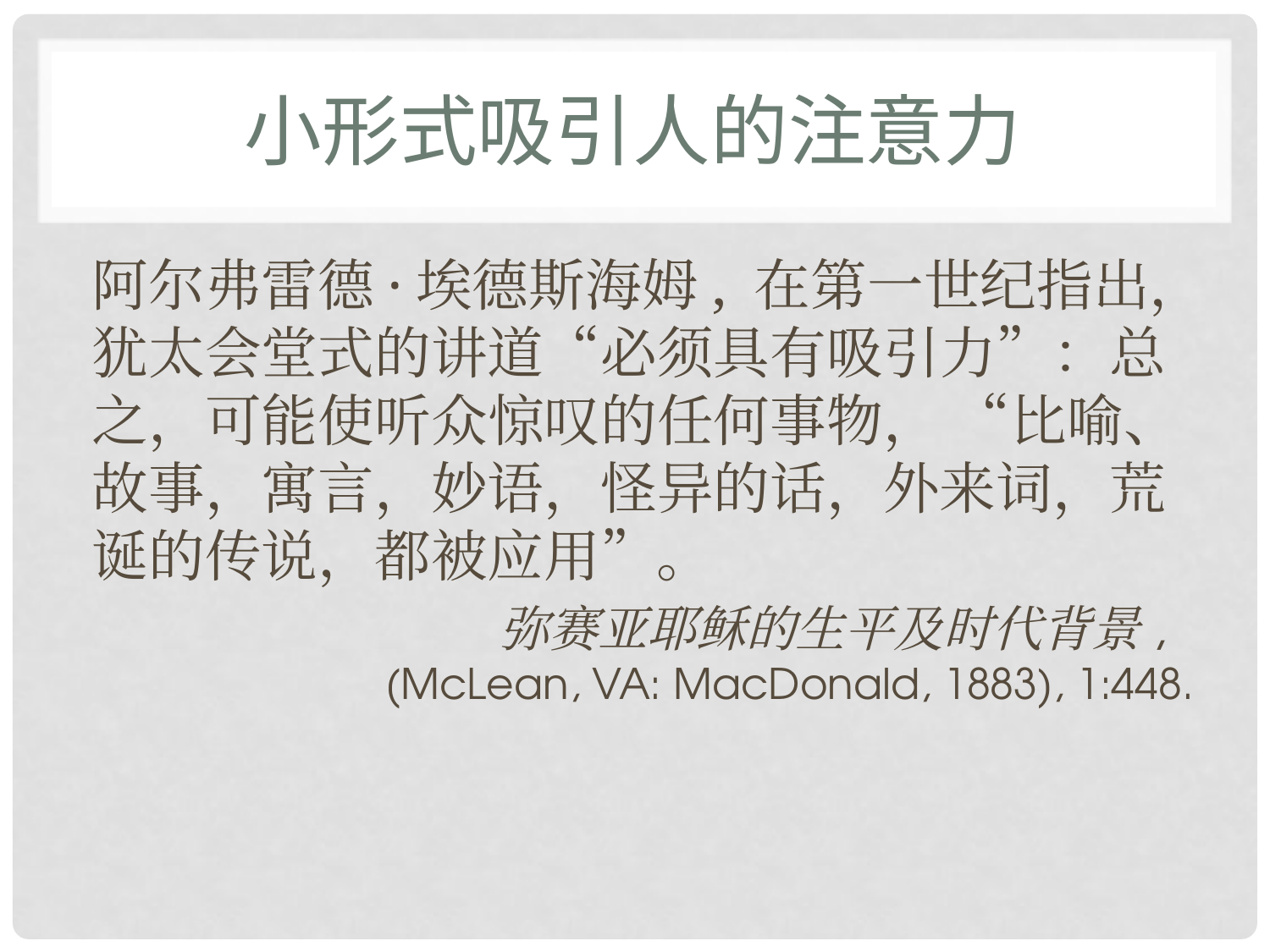

# 小形式吸引人的注意力
阿尔弗雷德·埃德斯海姆, 在第一世纪指出，犹太会堂式的讲道“必须具有吸引力”：总之，可能使听众惊叹的任何事物， “比喻、故事，寓言，妙语，怪异的话，外来词，荒诞的传说，都被应用”。
弥赛亚耶稣的生平及时代背景,
(McLean, VA: MacDonald, 1883), 1:448.